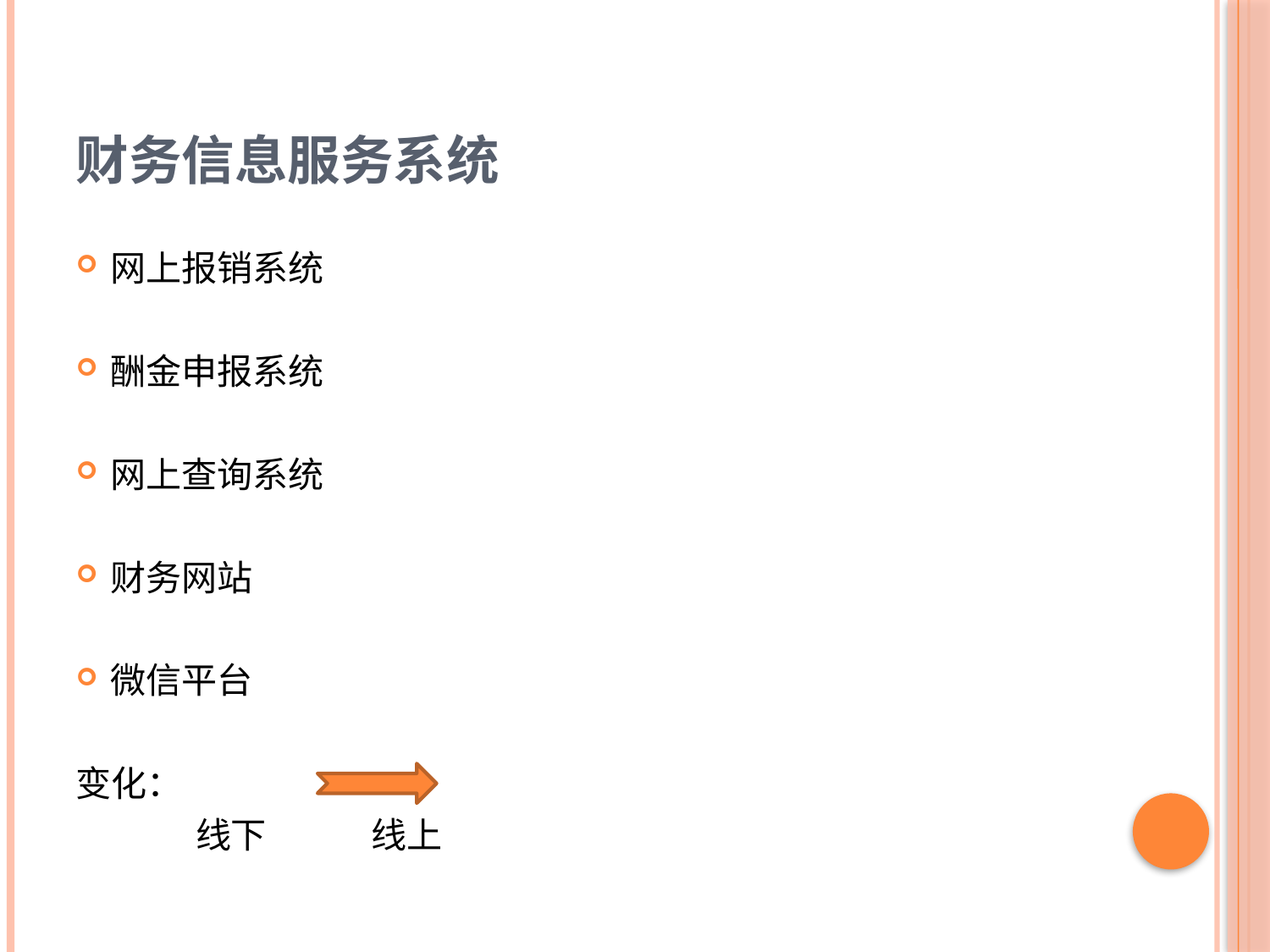

# 财务信息服务系统

网上报销系统

酬金申报系统

网上查询系统

财务网站

微信平台

变化：
              线下             线上